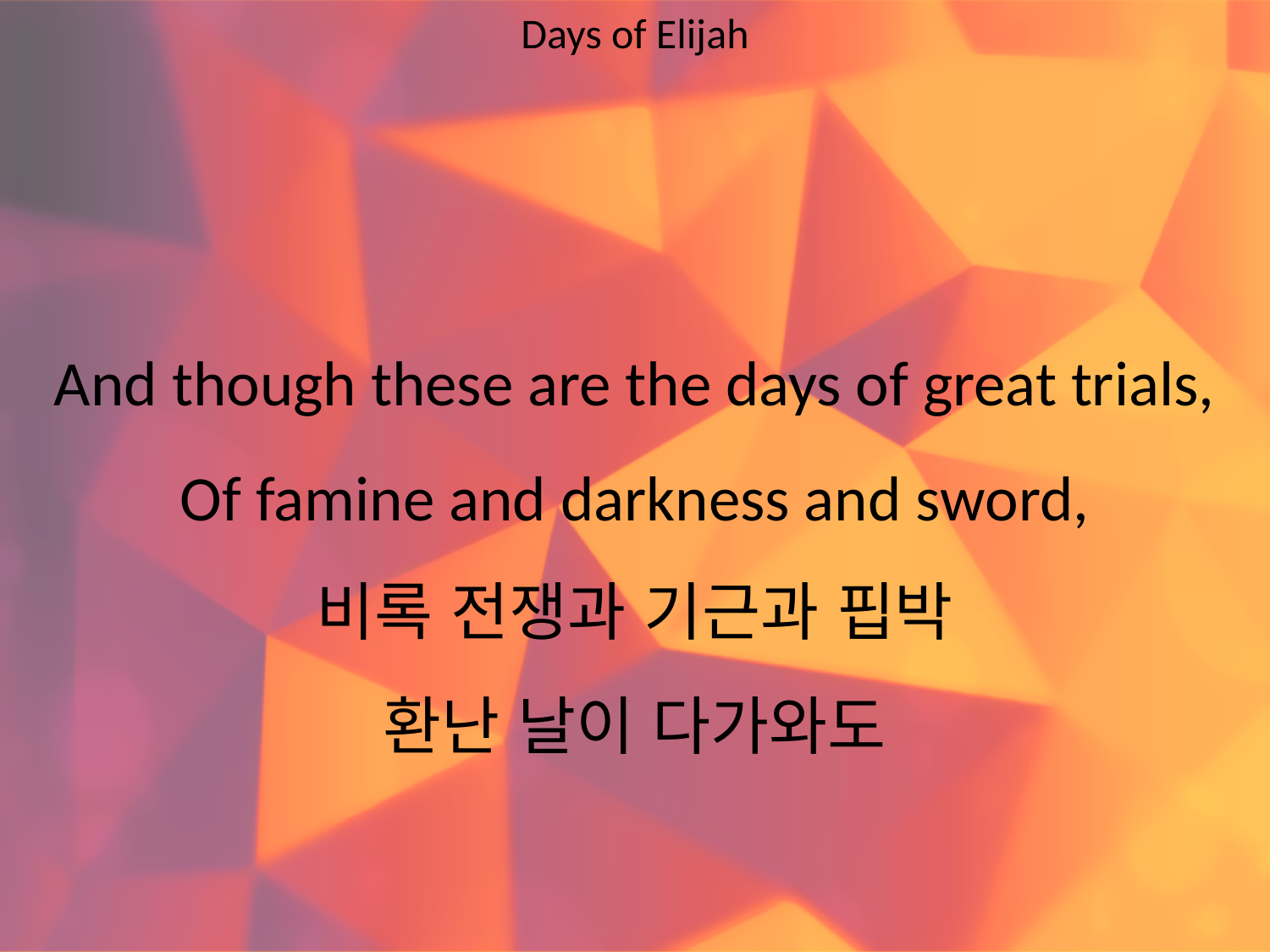

Days of Elijah
#
And though these are the days of great trials,
Of famine and darkness and sword,
비록 전쟁과 기근과 핍박
환난 날이 다가와도